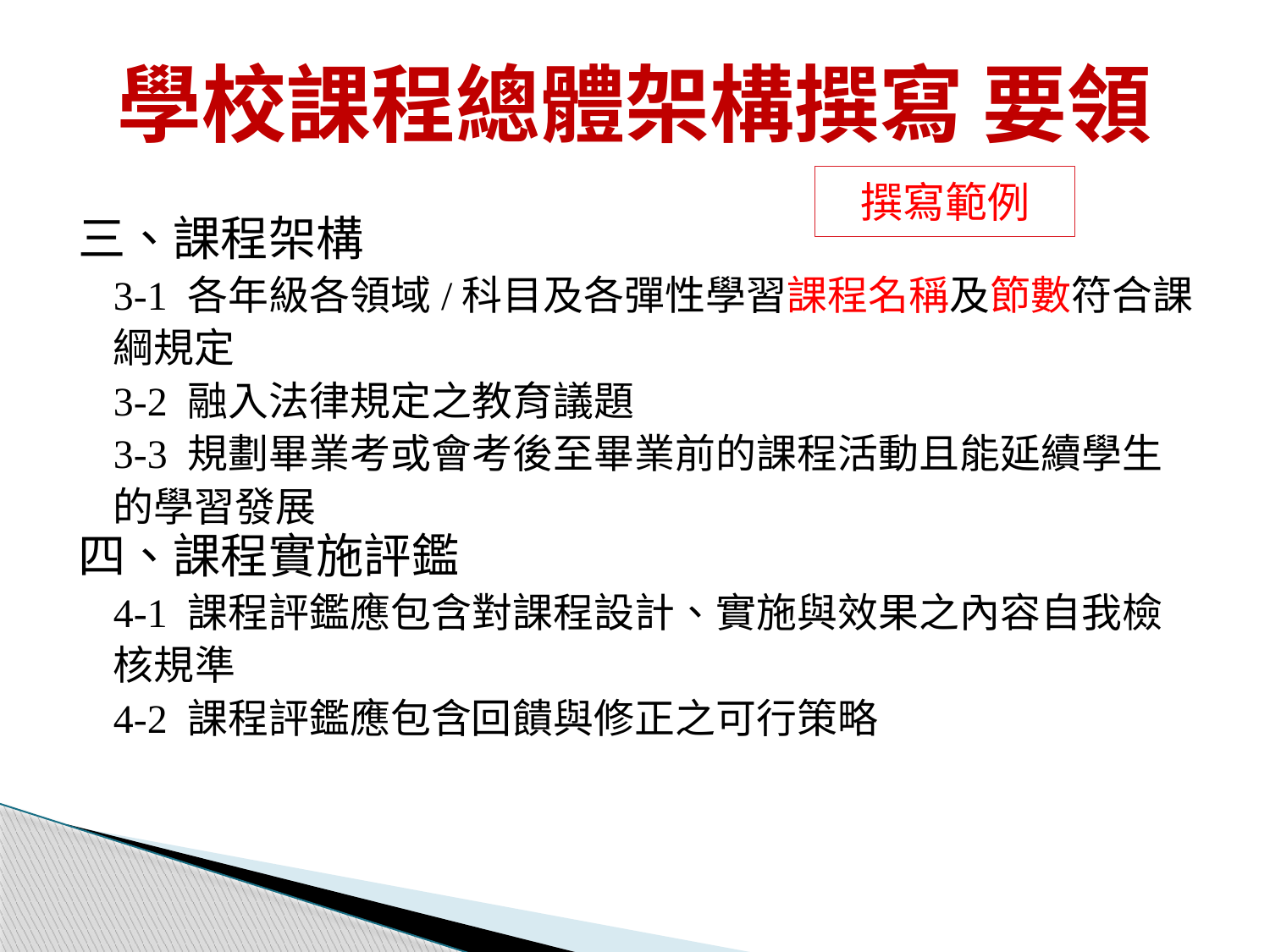

# 學校課程總體架構撰寫 要領
撰寫範例
三、課程架構
3-1 各年級各領域/科目及各彈性學習課程名稱及節數符合課綱規定
3-2 融入法律規定之教育議題
3-3 規劃畢業考或會考後至畢業前的課程活動且能延續學生的學習發展
四、課程實施評鑑
4-1 課程評鑑應包含對課程設計、實施與效果之內容自我檢核規準
4-2 課程評鑑應包含回饋與修正之可行策略